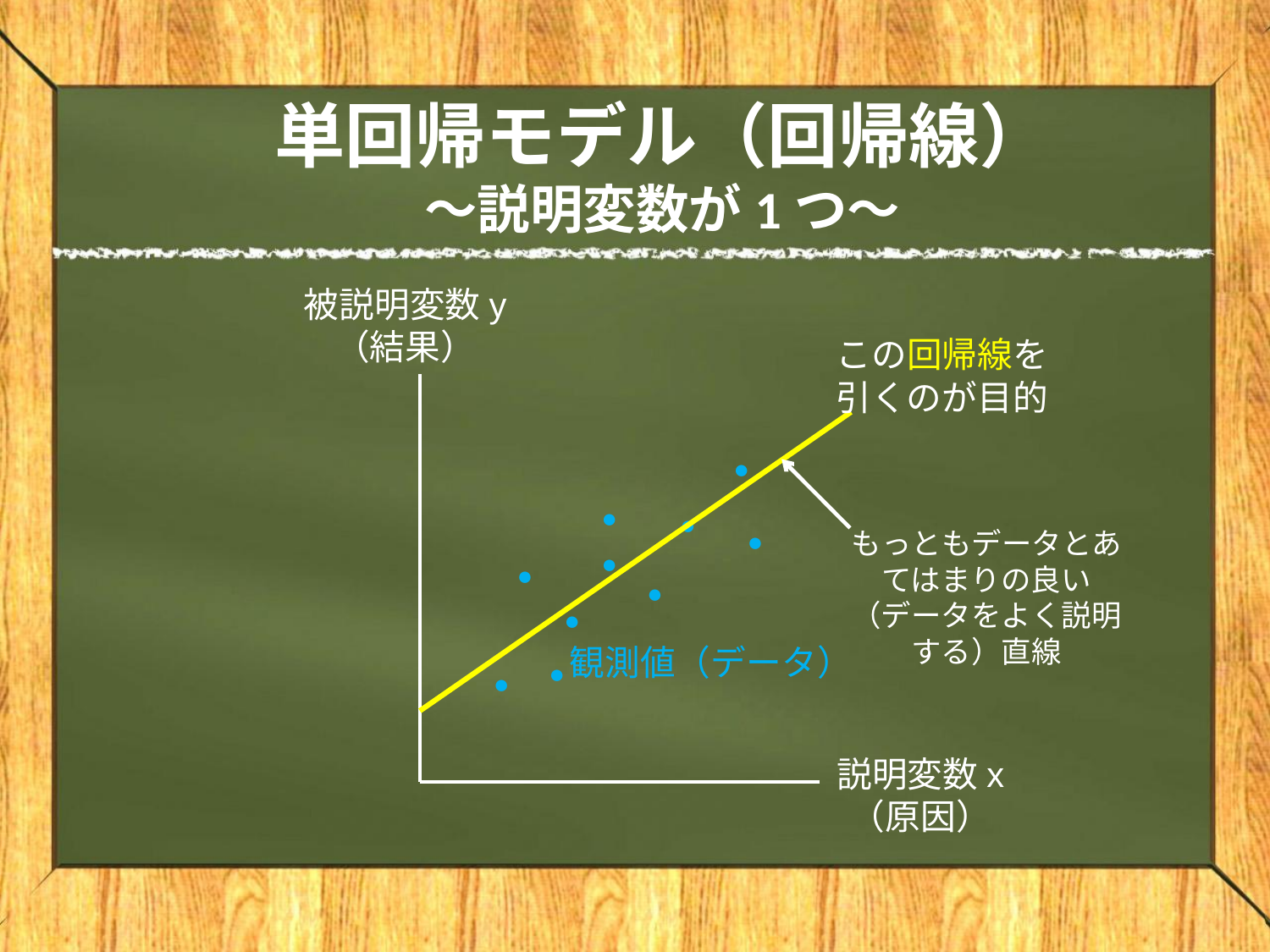

# 単回帰モデル（回帰線） ～説明変数が1つ～
被説明変数y
（結果）
この回帰線を引くのが目的
●
●
●
●
もっともデータとあてはまりの良い（データをよく説明する）直線
●
●
●
●
観測値（データ）
●
●
説明変数x
（原因）